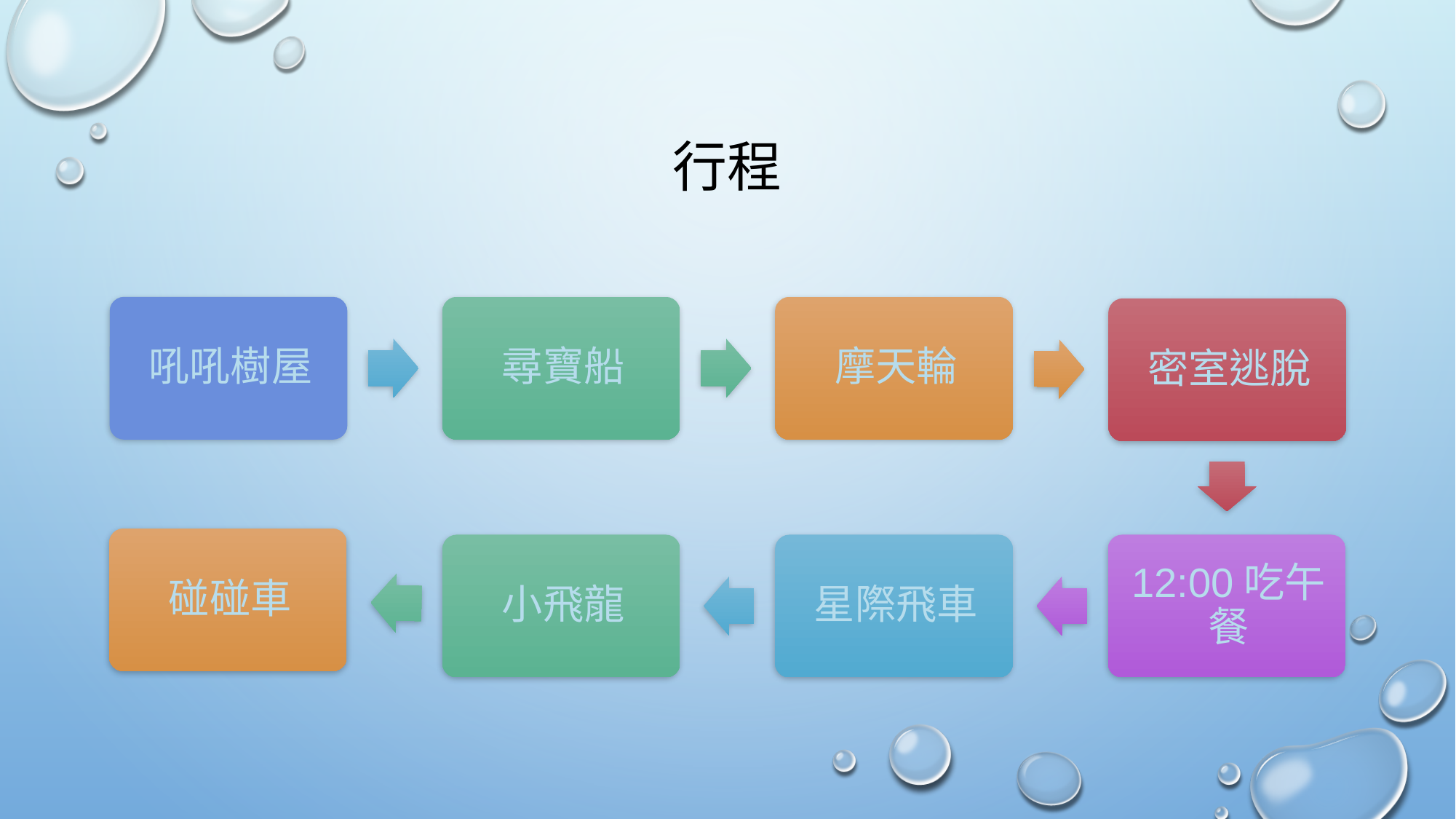

# 行程
吼吼樹屋

尋寶船

摩天輪

密室逃脫

12:00吃午餐

星際飛車

小飛龍

碰碰車